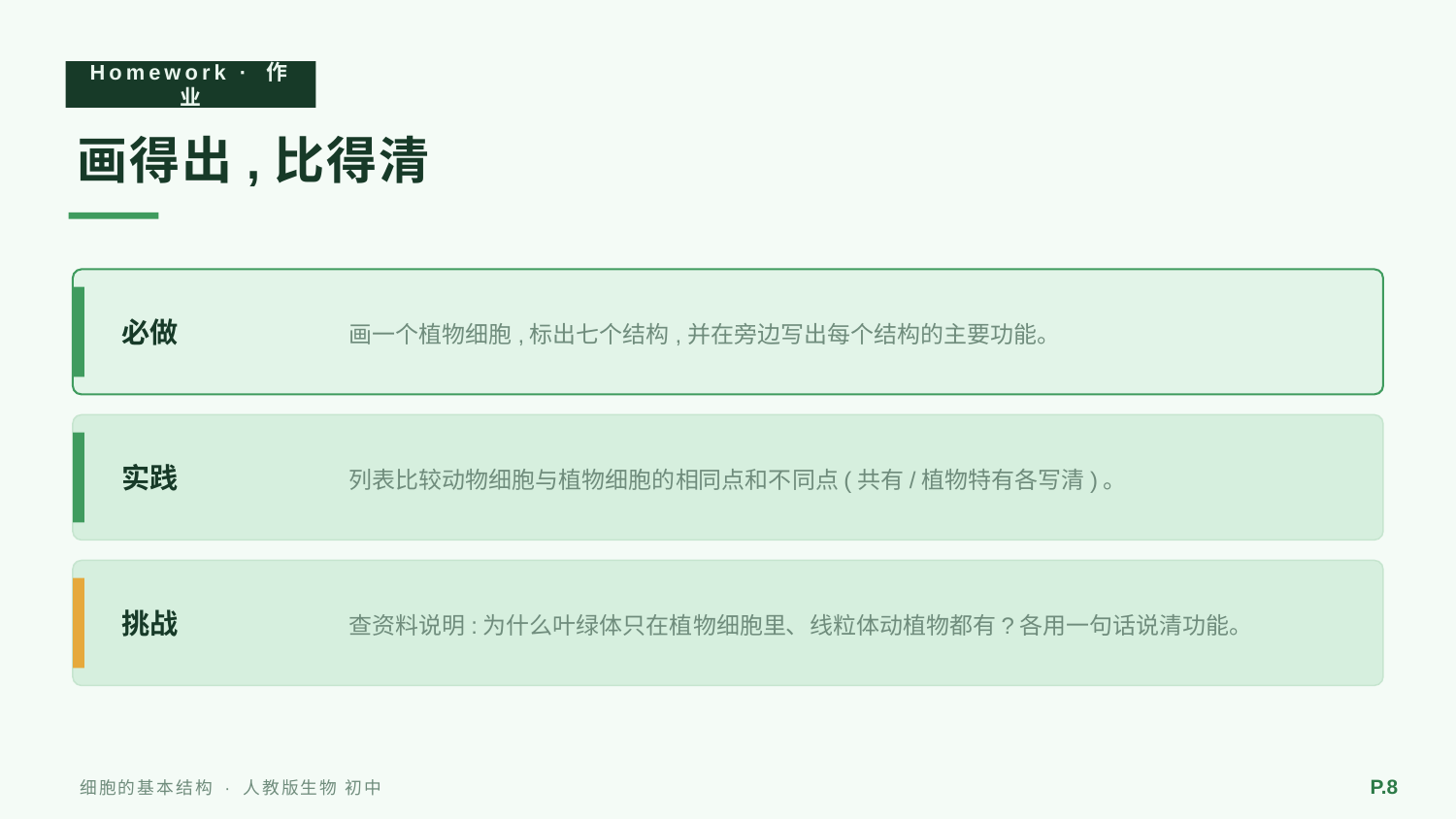

Homework · 作业

画得出,比得清

画一个植物细胞,标出七个结构,并在旁边写出每个结构的主要功能。
必做

列表比较动物细胞与植物细胞的相同点和不同点(共有/植物特有各写清)。
实践

查资料说明:为什么叶绿体只在植物细胞里、线粒体动植物都有?各用一句话说清功能。
挑战

P.8
细胞的基本结构 · 人教版生物 初中